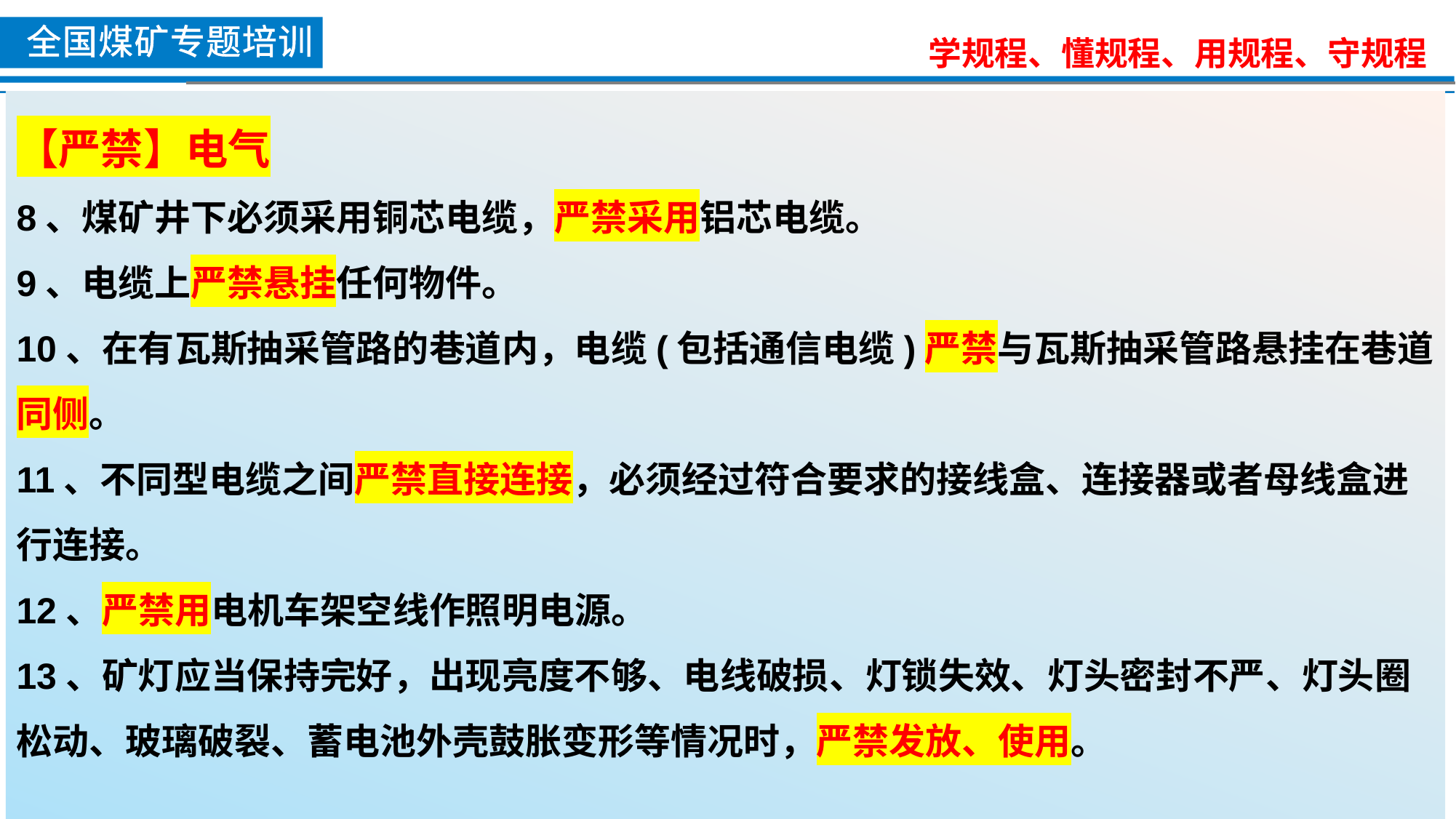

【严禁】电气
8、煤矿井下必须采用铜芯电缆，严禁采用铝芯电缆。
9、电缆上严禁悬挂任何物件。
10、在有瓦斯抽采管路的巷道内，电缆(包括通信电缆)严禁与瓦斯抽采管路悬挂在巷道同侧。
11、不同型电缆之间严禁直接连接，必须经过符合要求的接线盒、连接器或者母线盒进行连接。
12、严禁用电机车架空线作照明电源。
13、矿灯应当保持完好，出现亮度不够、电线破损、灯锁失效、灯头密封不严、灯头圈松动、玻璃破裂、蓄电池外壳鼓胀变形等情况时，严禁发放、使用。